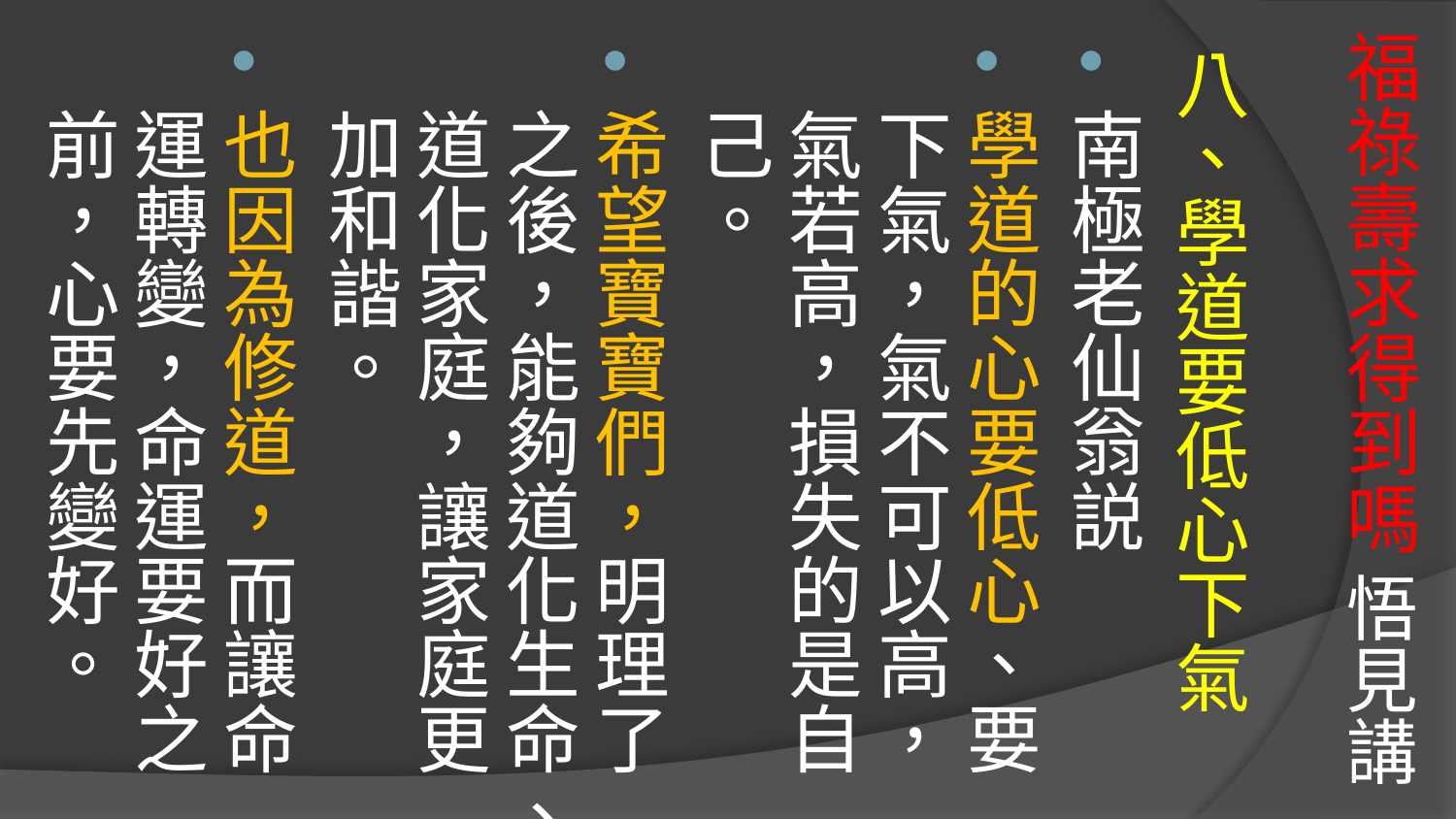

# 福祿壽求得到嗎 悟見講
八、學道要低心下氣
南極老仙翁説
學道的心要低心、要下氣，氣不可以高，氣若高，損失的是自己。
希望寶寶們，明理了之後，能夠道化生命、道化家庭，讓家庭更加和諧。
也因為修道，而讓命運轉變，命運要好之前，心要先變好。